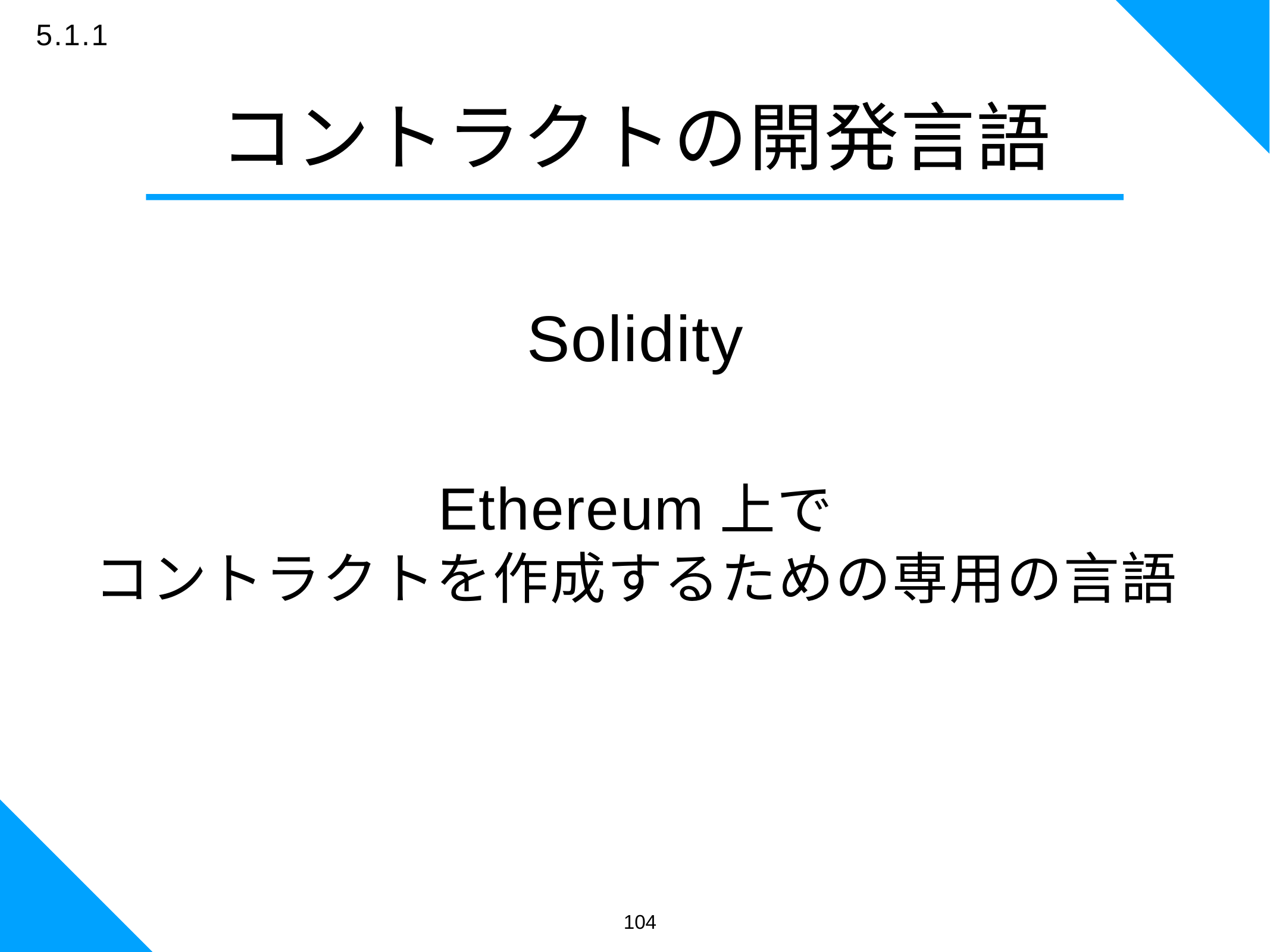

5.1.1
# コントラクトの開発言語
Solidity
Ethereum上で
コントラクトを作成するための専用の言語
104